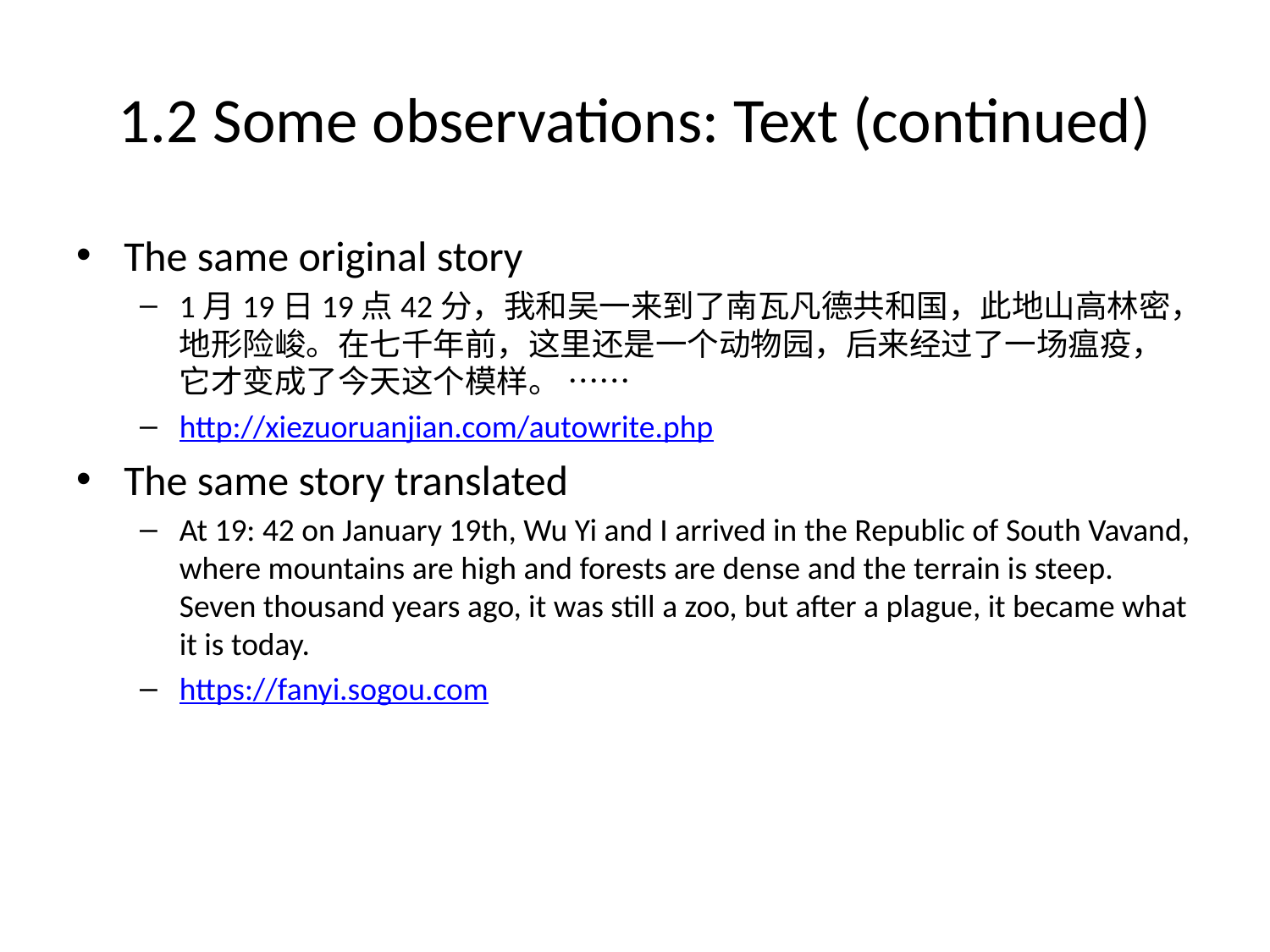

# 1.2 Some observations: Text (continued)
The same original story
1月19日19点42分，我和吴一来到了南瓦凡德共和国，此地山高林密，地形险峻。在七千年前，这里还是一个动物园，后来经过了一场瘟疫，它才变成了今天这个模样。 ……
http://xiezuoruanjian.com/autowrite.php
The same story translated
At 19: 42 on January 19th, Wu Yi and I arrived in the Republic of South Vavand, where mountains are high and forests are dense and the terrain is steep. Seven thousand years ago, it was still a zoo, but after a plague, it became what it is today.
https://fanyi.sogou.com